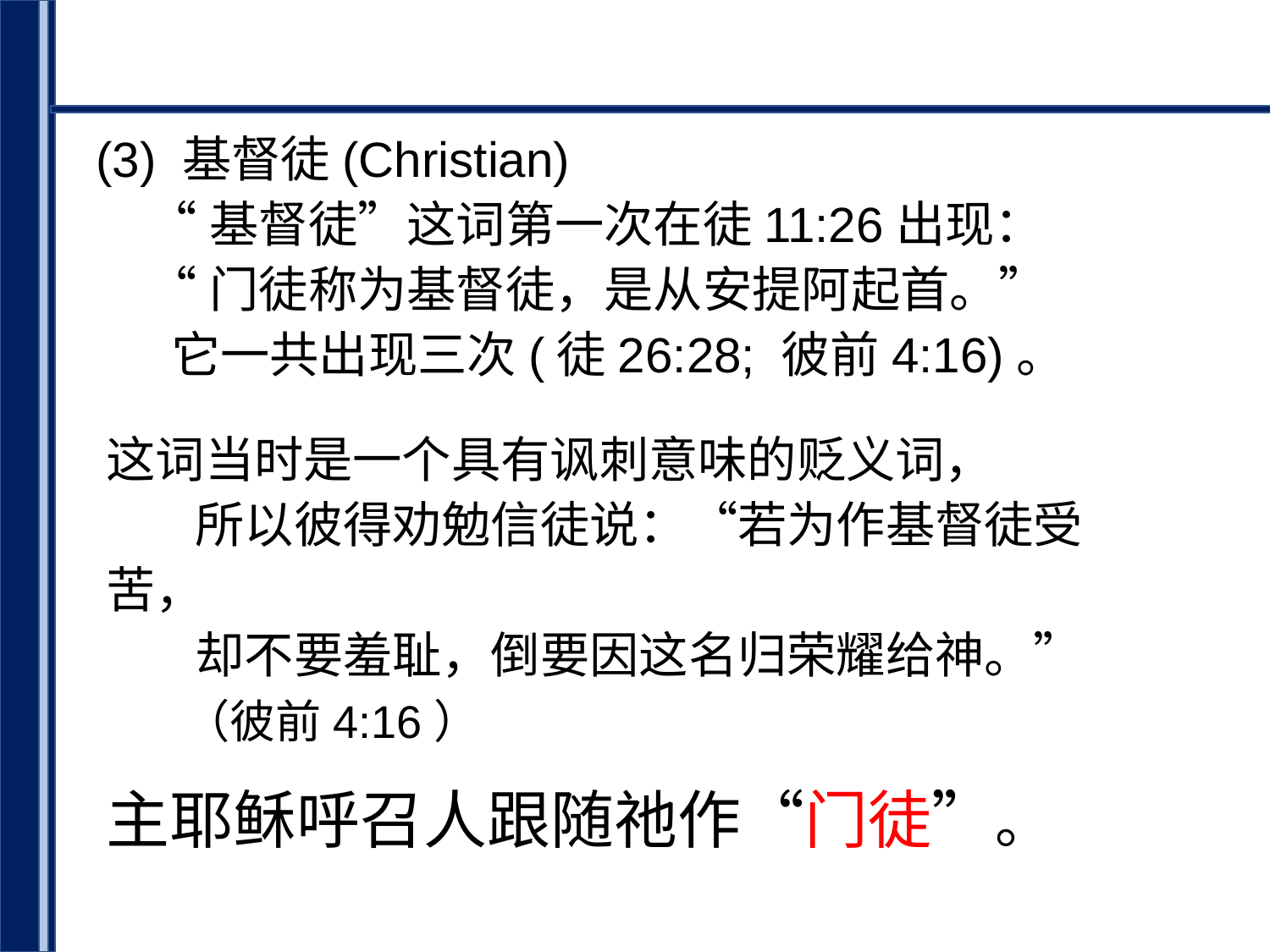

(3) 基督徒(Christian)
      “基督徒”这词第一次在徒11:26出现：
      “门徒称为基督徒，是从安提阿起首。”
       它一共出现三次(徒26:28; 彼前4:16)。
这词当时是一个具有讽刺意味的贬义词，
       所以彼得劝勉信徒说：“若为作基督徒受苦，
       却不要羞耻，倒要因这名归荣耀给神。”
      （彼前4:16）
主耶稣呼召人跟随祂作“门徒”。